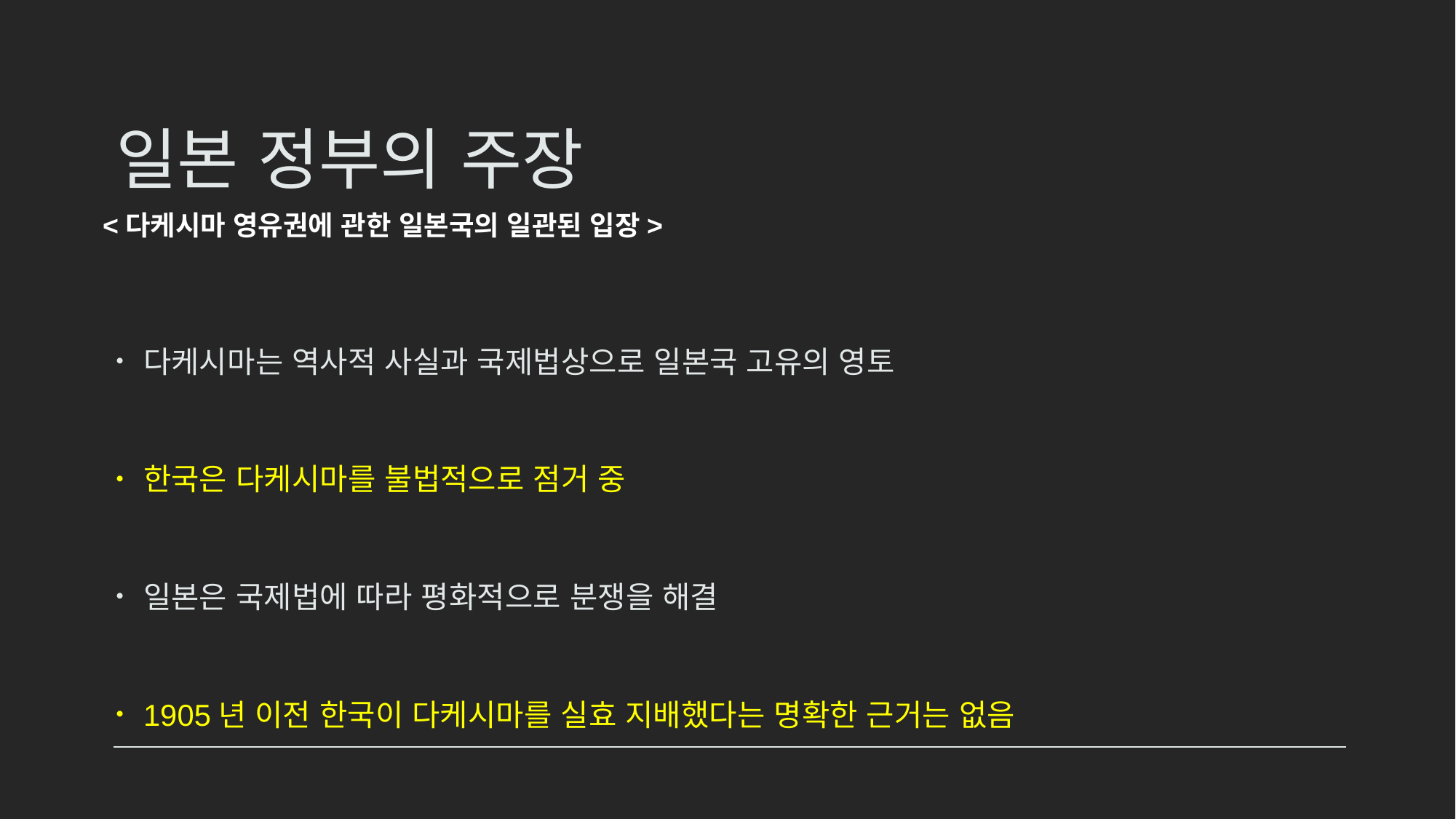

# 일본 정부의 주장
<다케시마 영유권에 관한 일본국의 일관된 입장>
다케시마는 역사적 사실과 국제법상으로 일본국 고유의 영토

한국은 다케시마를 불법적으로 점거 중

일본은 국제법에 따라 평화적으로 분쟁을 해결

1905년 이전 한국이 다케시마를 실효 지배했다는 명확한 근거는 없음